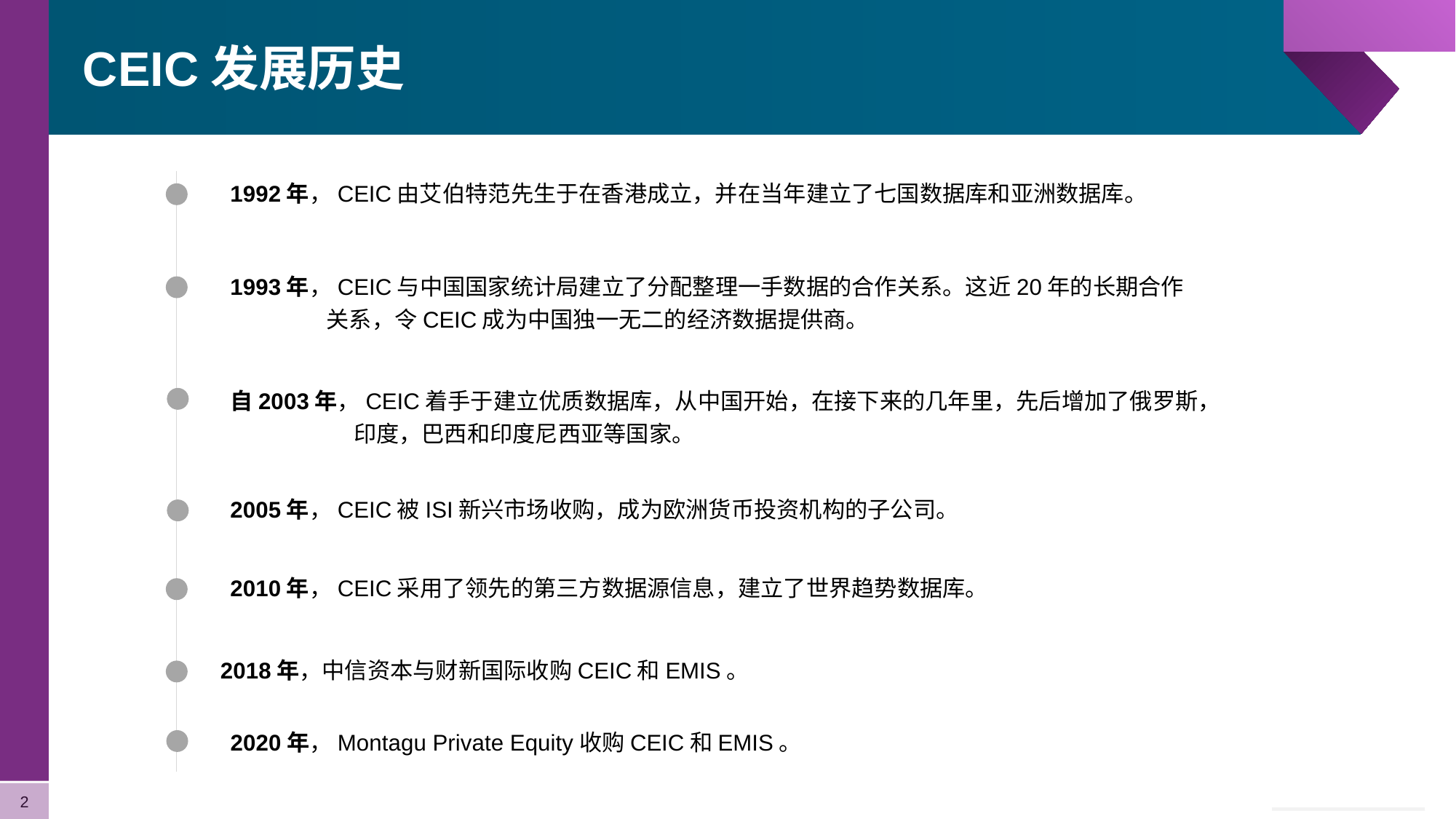

CEIC发展历史
1992年，CEIC由艾伯特范先生于在香港成立，并在当年建立了七国数据库和亚洲数据库。

1993年，CEIC与中国国家统计局建立了分配整理一手数据的合作关系。这近20年的长期合作关系，令CEIC成为中国独一无二的经济数据提供商。

自2003年，CEIC着手于建立优质数据库，从中国开始，在接下来的几年里，先后增加了俄罗斯，印度，巴西和印度尼西亚等国家。

2005年，CEIC被ISI新兴市场收购，成为欧洲货币投资机构的子公司。

2010年，CEIC采用了领先的第三方数据源信息，建立了世界趋势数据库。

2018年，中信资本与财新国际收购CEIC和EMIS。

2020年，Montagu Private Equity收购CEIC和EMIS。